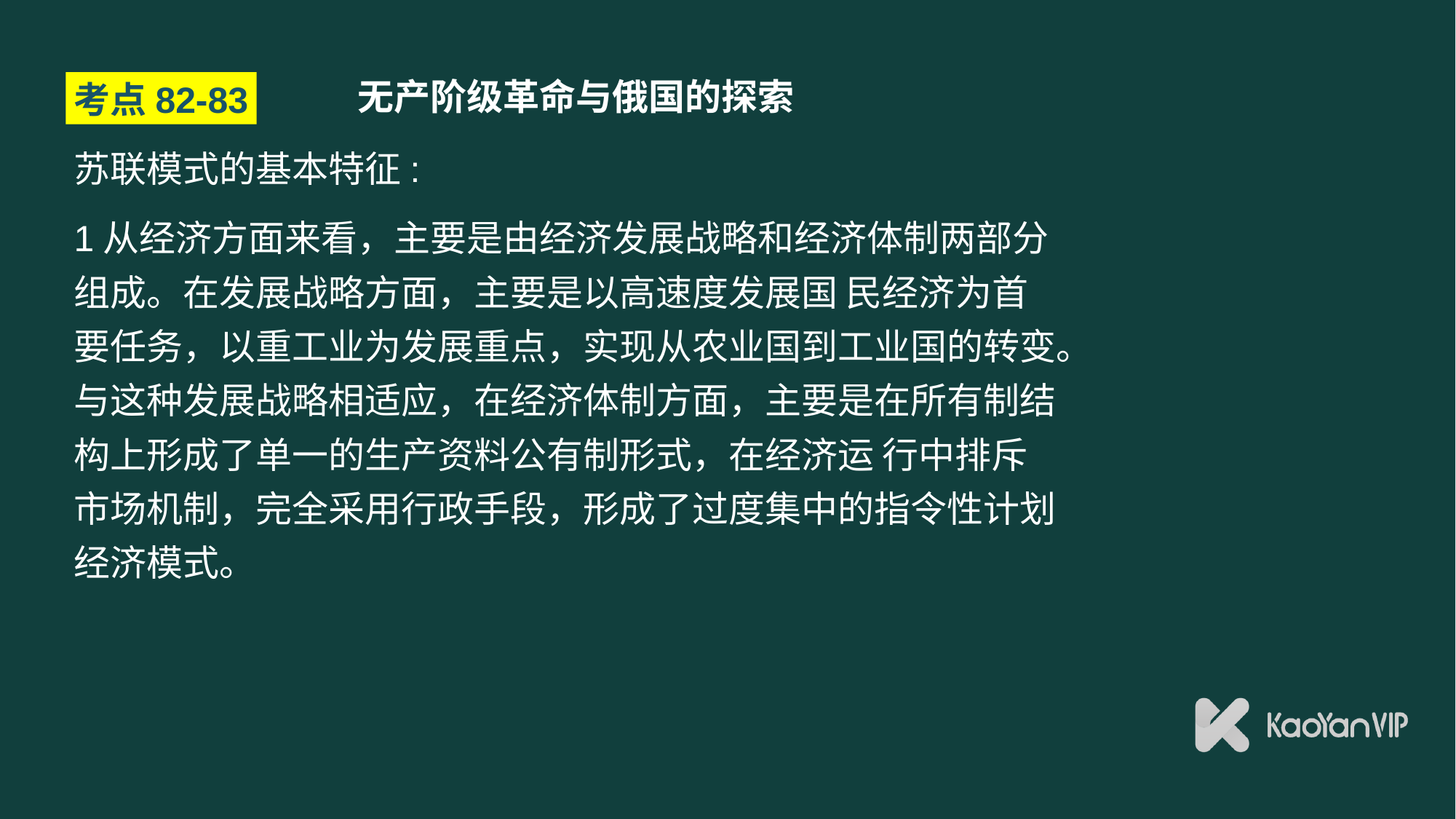

# 无产阶级革命与俄国的探索
考点82-83
苏联模式的基本特征:
1从经济方面来看，主要是由经济发展战略和经济体制两部分组成。在发展战略方面，主要是以高速度发展国 民经济为首要任务，以重工业为发展重点，实现从农业国到工业国的转变。与这种发展战略相适应，在经济体制方面，主要是在所有制结构上形成了单一的生产资料公有制形式，在经济运 行中排斥市场机制，完全采用行政手段，形成了过度集中的指令性计划经济模式。